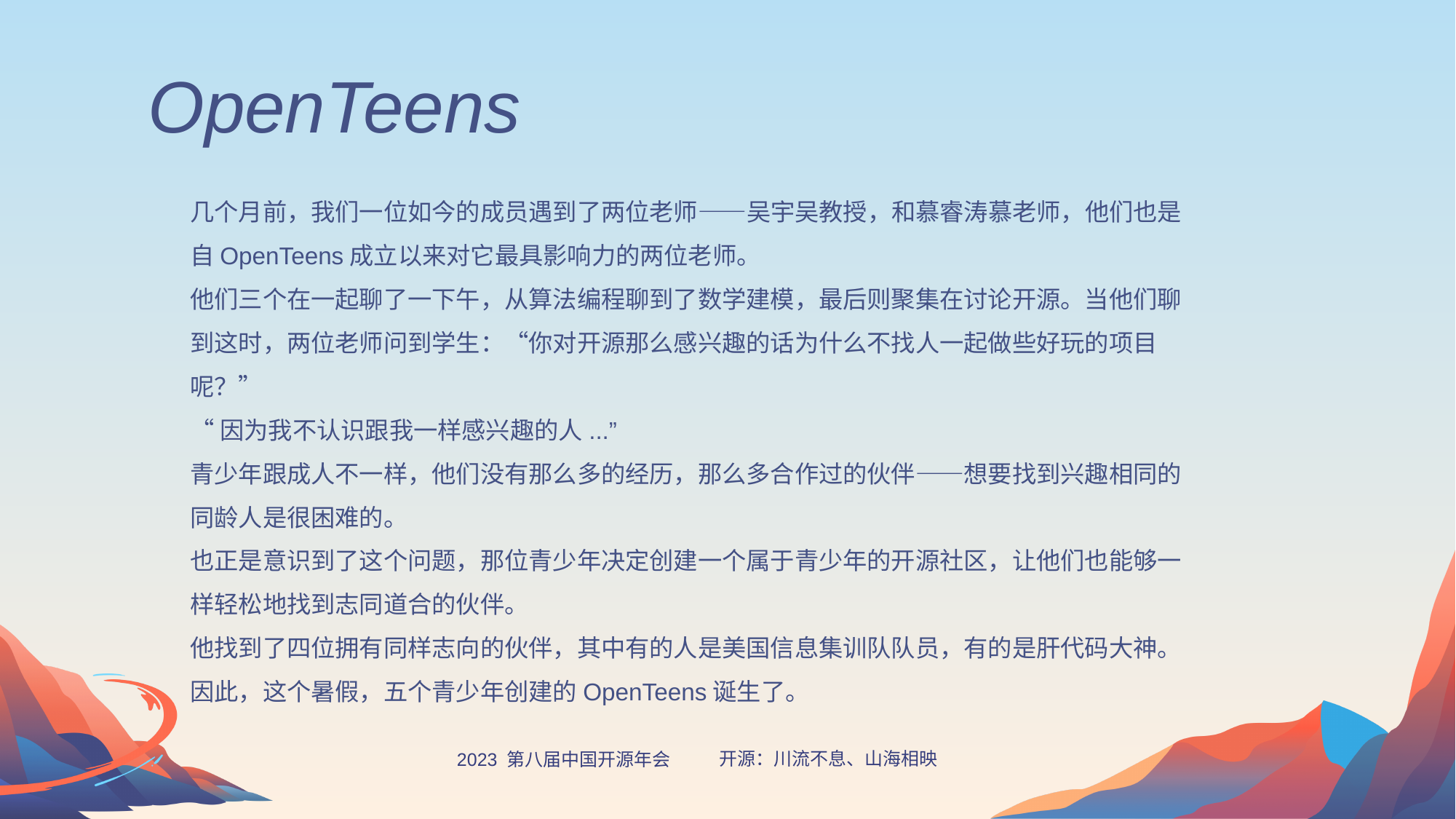

OpenTeens
几个月前，我们一位如今的成员遇到了两位老师——吴宇吴教授，和慕睿涛慕老师，他们也是自OpenTeens成立以来对它最具影响力的两位老师。
他们三个在一起聊了一下午，从算法编程聊到了数学建模，最后则聚集在讨论开源。当他们聊到这时，两位老师问到学生：“你对开源那么感兴趣的话为什么不找人一起做些好玩的项目呢？”
“因为我不认识跟我一样感兴趣的人...”
青少年跟成人不一样，他们没有那么多的经历，那么多合作过的伙伴——想要找到兴趣相同的同龄人是很困难的。
也正是意识到了这个问题，那位青少年决定创建一个属于青少年的开源社区，让他们也能够一样轻松地找到志同道合的伙伴。
他找到了四位拥有同样志向的伙伴，其中有的人是美国信息集训队队员，有的是肝代码大神。
因此，这个暑假，五个青少年创建的OpenTeens诞生了。